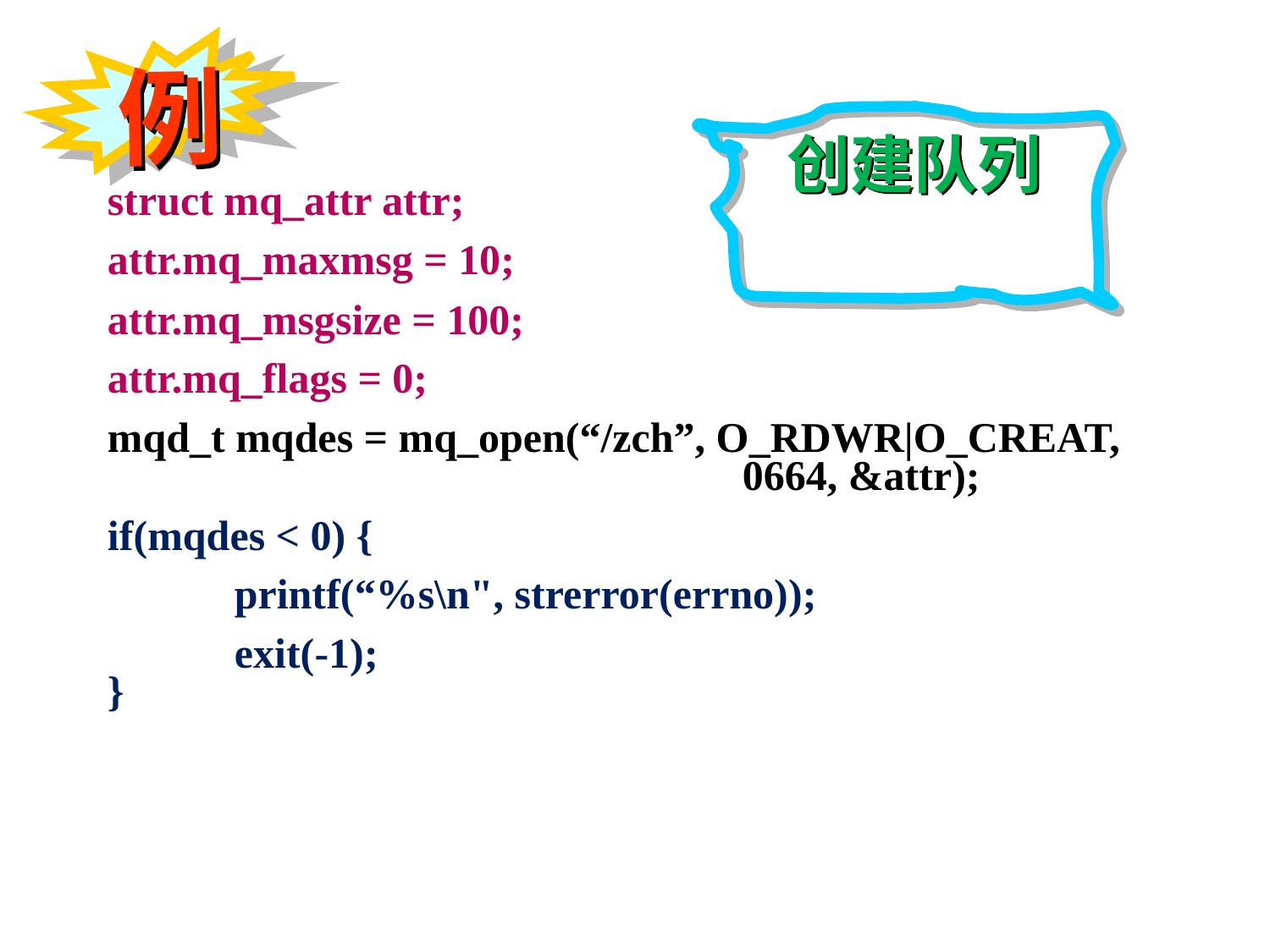

例

创建队列
struct mq_attr attr;
attr.mq_maxmsg = 10;
attr.mq_msgsize = 100;
attr.mq_flags = 0;
mqd_t mqdes = mq_open(“/zch”, O_RDWR|O_CREAT,  					0664, &attr);
if(mqdes < 0) {
	printf(“%s\n", strerror(errno));
	exit(-1);
}